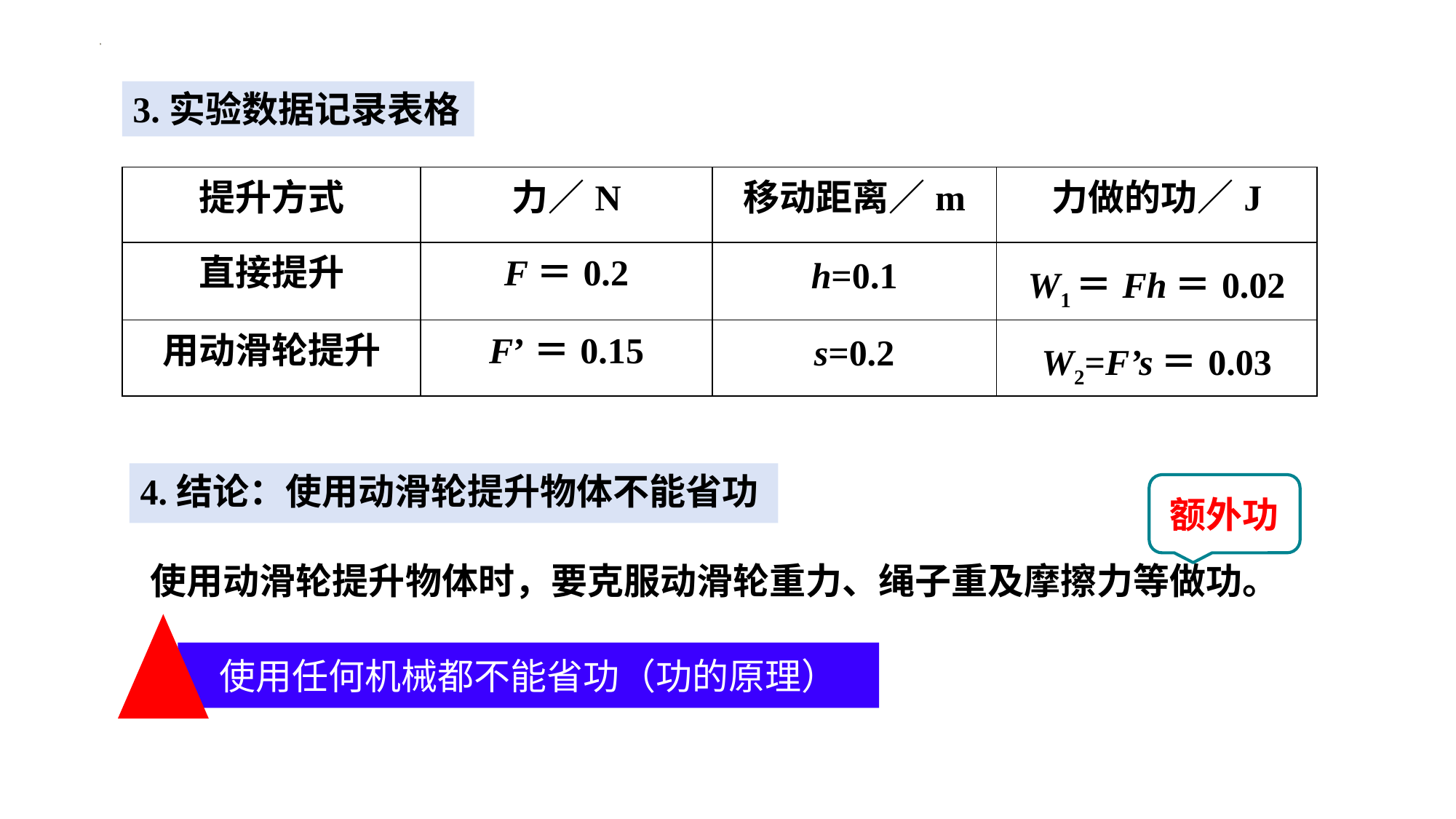

3.实验数据记录表格
| 提升方式 | 力／N | 移动距离／m | 力做的功／J |
| --- | --- | --- | --- |
| 直接提升 | F＝0.2 | h=0.1 | W1＝Fh＝0.02 |
| 用动滑轮提升 | F’＝0.15 | s=0.2 | W2=F’s＝0.03 |
4.结论：使用动滑轮提升物体不能省功
额外功
使用动滑轮提升物体时，要克服动滑轮重力、绳子重及摩擦力等做功。

使用任何机械都不能省功（功的原理）